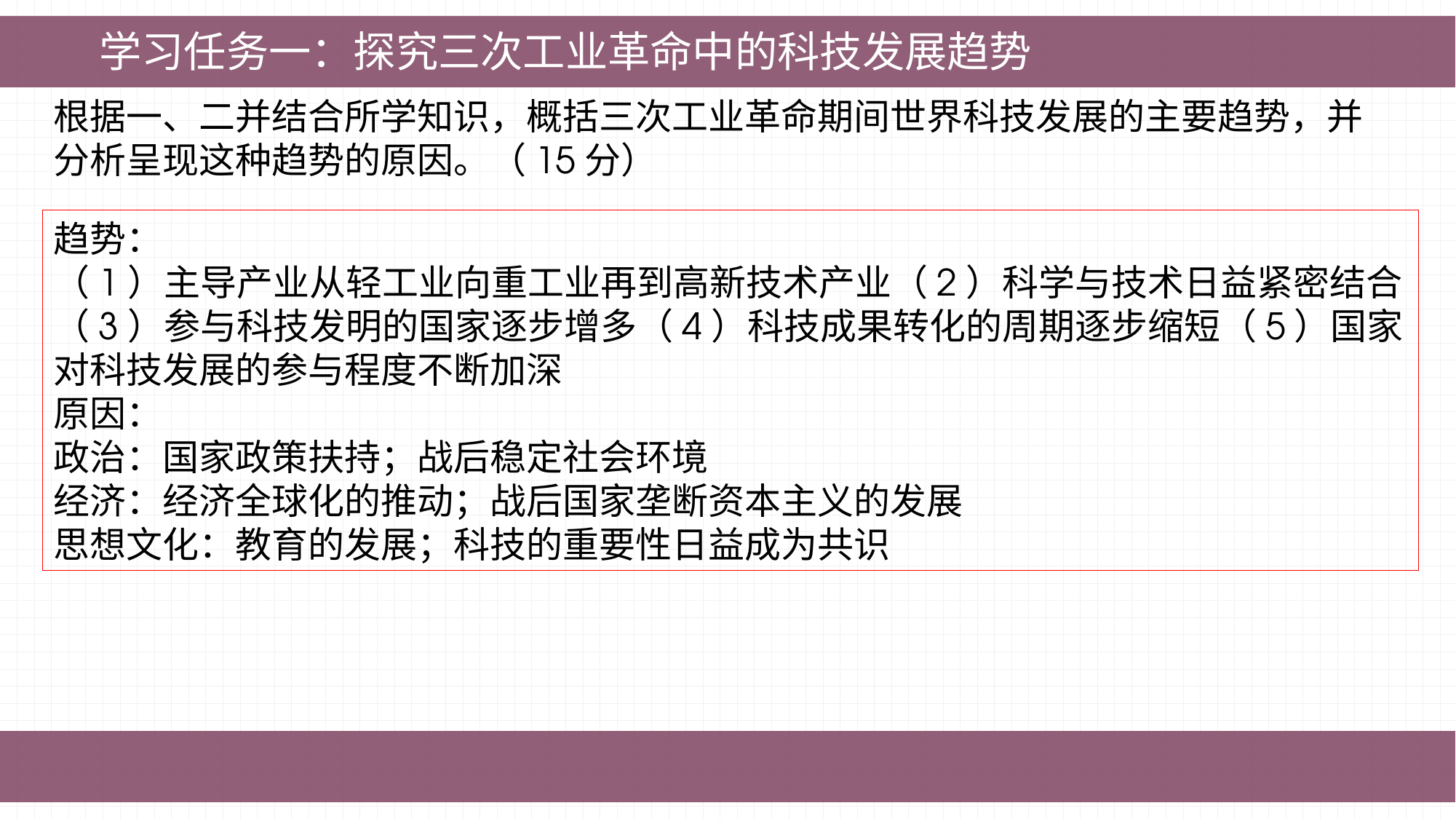

学习任务一：探究三次工业革命中的科技发展趋势

根据一、二并结合所学知识，概括三次工业革命期间世界科技发展的主要趋势，并分析呈现这种趋势的原因。（15分）
趋势：
（1）主导产业从轻工业向重工业再到高新技术产业（2）科学与技术日益紧密结合（3）参与科技发明的国家逐步增多（4）科技成果转化的周期逐步缩短（5）国家对科技发展的参与程度不断加深
原因：
政治：国家政策扶持；战后稳定社会环境
经济：经济全球化的推动；战后国家垄断资本主义的发展
思想文化：教育的发展；科技的重要性日益成为共识